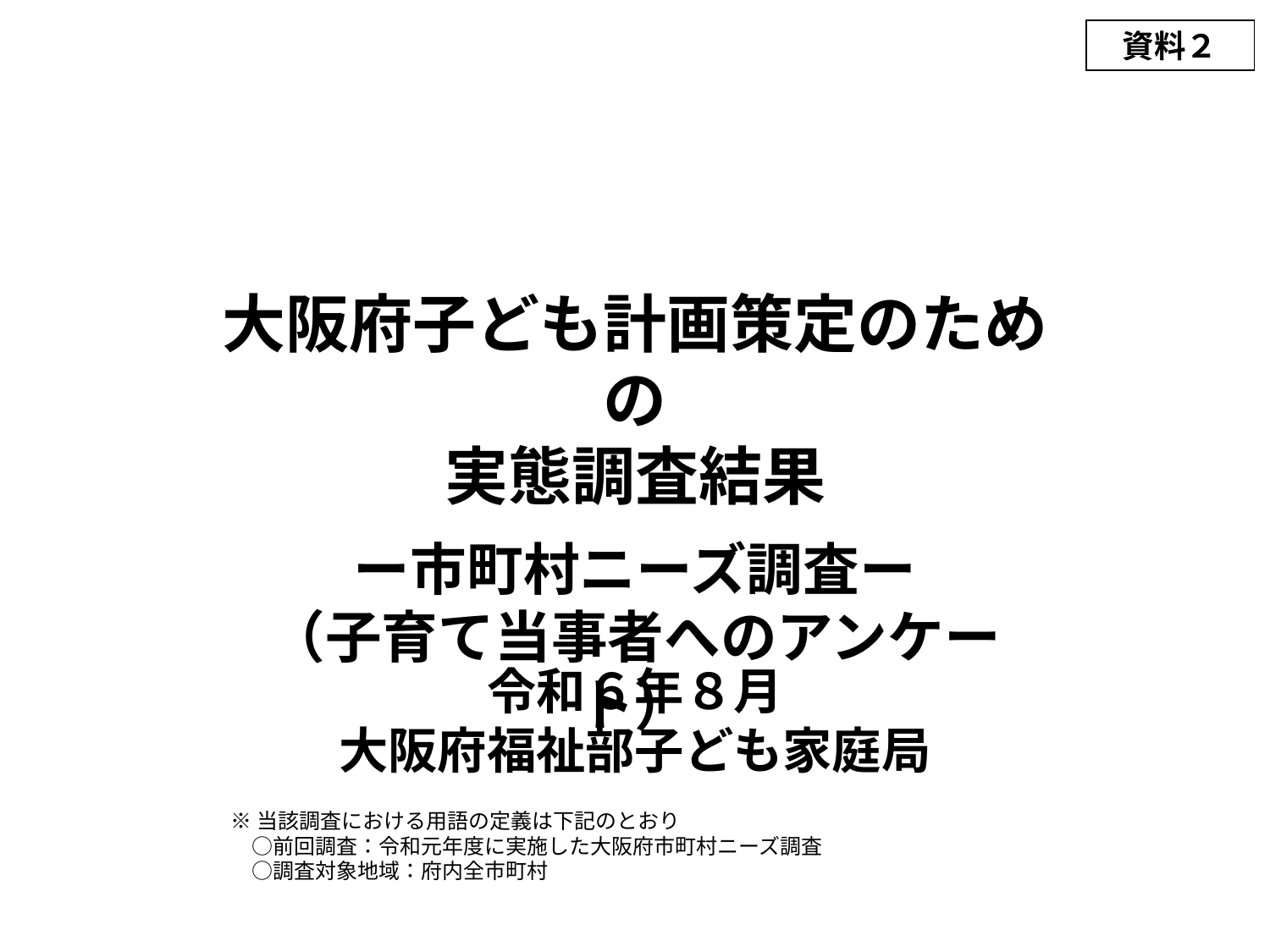

資料２
大阪府子ども計画策定のための
実態調査結果

ー市町村ニーズ調査ー
（子育て当事者へのアンケート）
令和６年８月
大阪府福祉部子ども家庭局
※当該調査における用語の定義は下記のとおり
　○前回調査：令和元年度に実施した大阪府市町村ニーズ調査
　○調査対象地域：府内全市町村